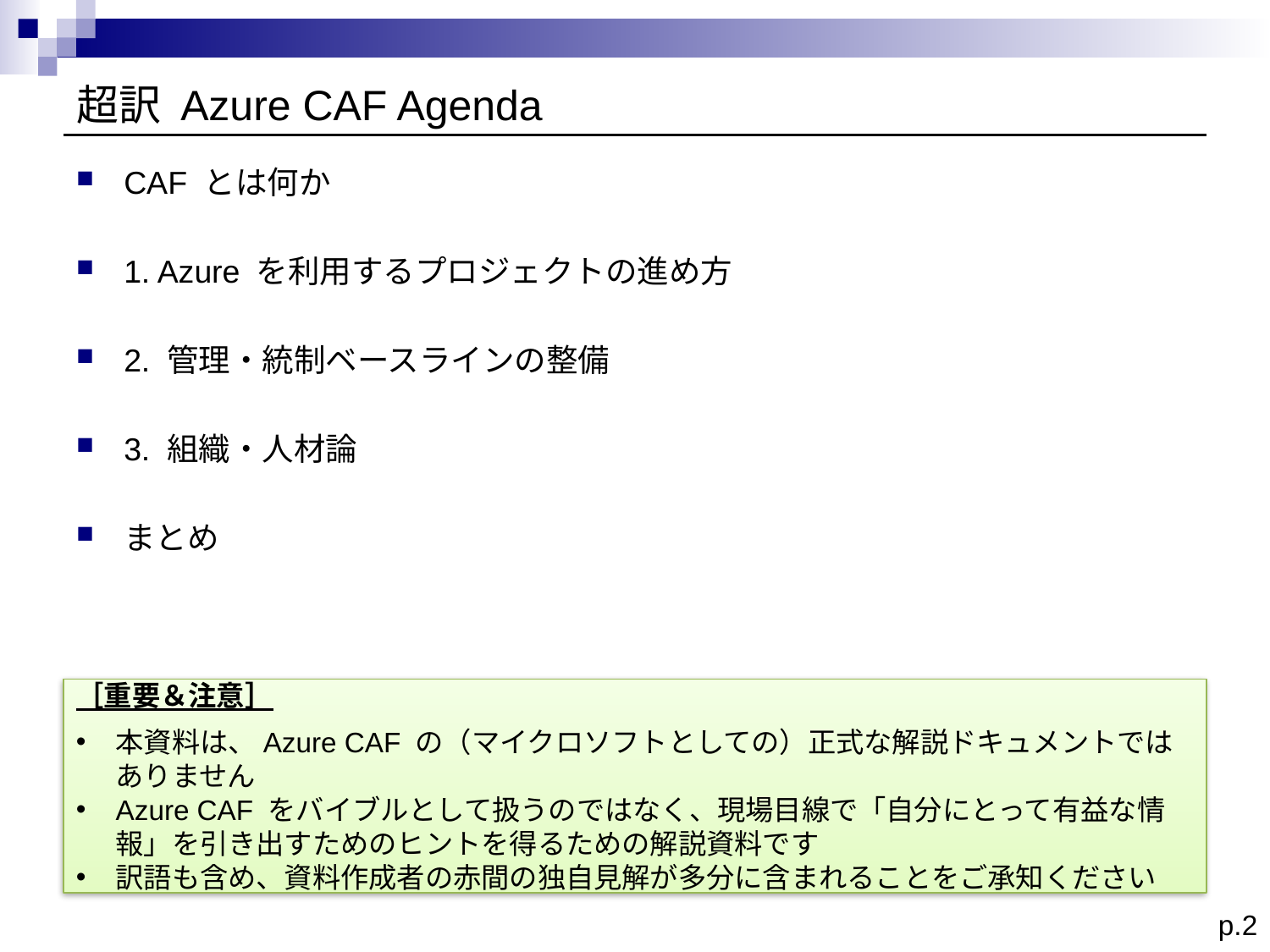

# 超訳 Azure CAF Agenda
CAF とは何か

1. Azure を利用するプロジェクトの進め方

2. 管理・統制ベースラインの整備

3. 組織・人材論

まとめ
［重要＆注意］

本資料は、Azure CAF の（マイクロソフトとしての）正式な解説ドキュメントではありません
Azure CAF をバイブルとして扱うのではなく、現場目線で「自分にとって有益な情報」を引き出すためのヒントを得るための解説資料です
訳語も含め、資料作成者の赤間の独自見解が多分に含まれることをご承知ください